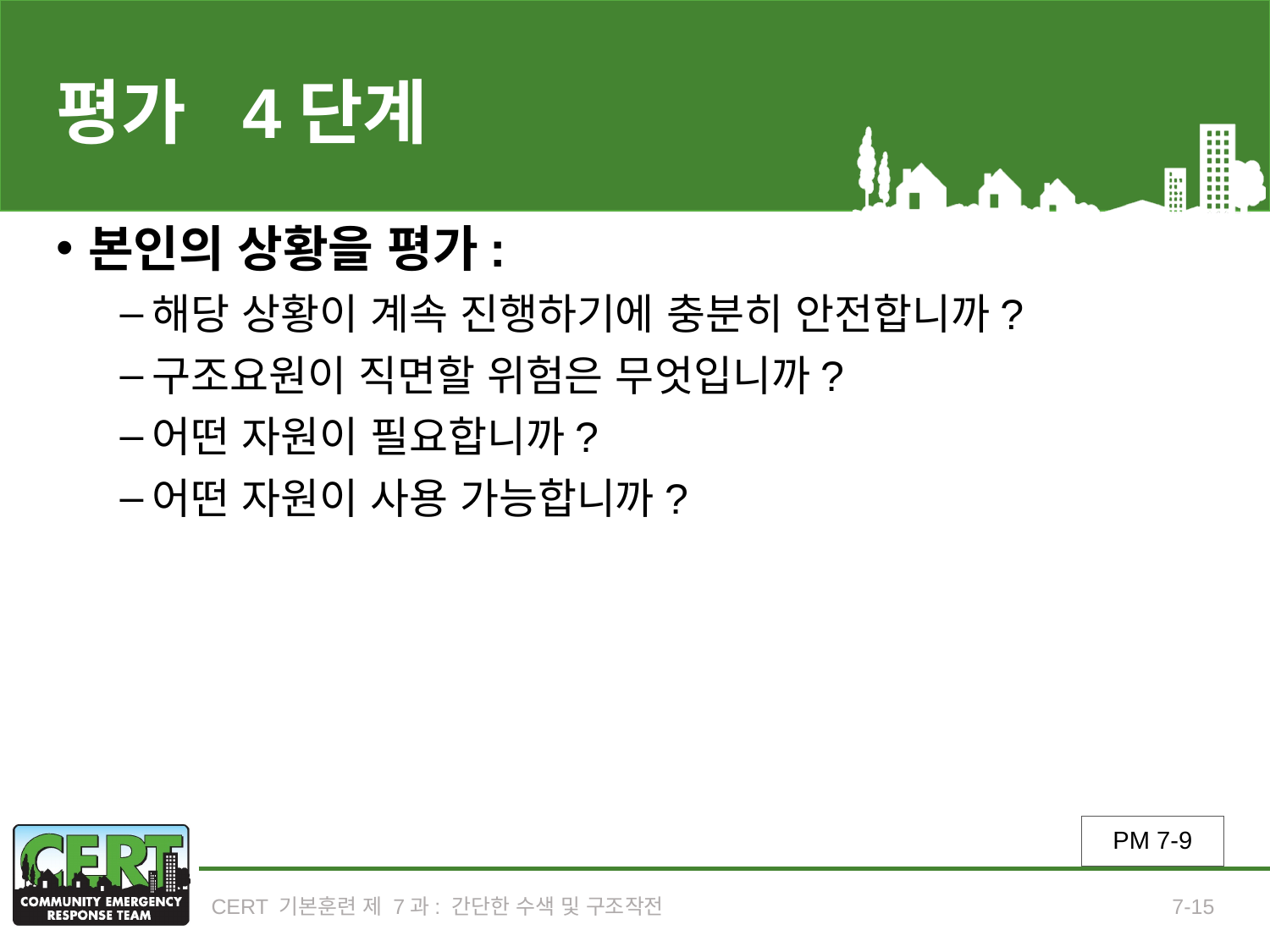

# 평가  4단계
본인의 상황을 평가:
해당 상황이 계속 진행하기에 충분히 안전합니까?
구조요원이 직면할 위험은 무엇입니까?
어떤 자원이 필요합니까?
어떤 자원이 사용 가능합니까?
PM 7-9
CERT 기본훈련 제 7과: 간단한 수색 및 구조작전
7-15